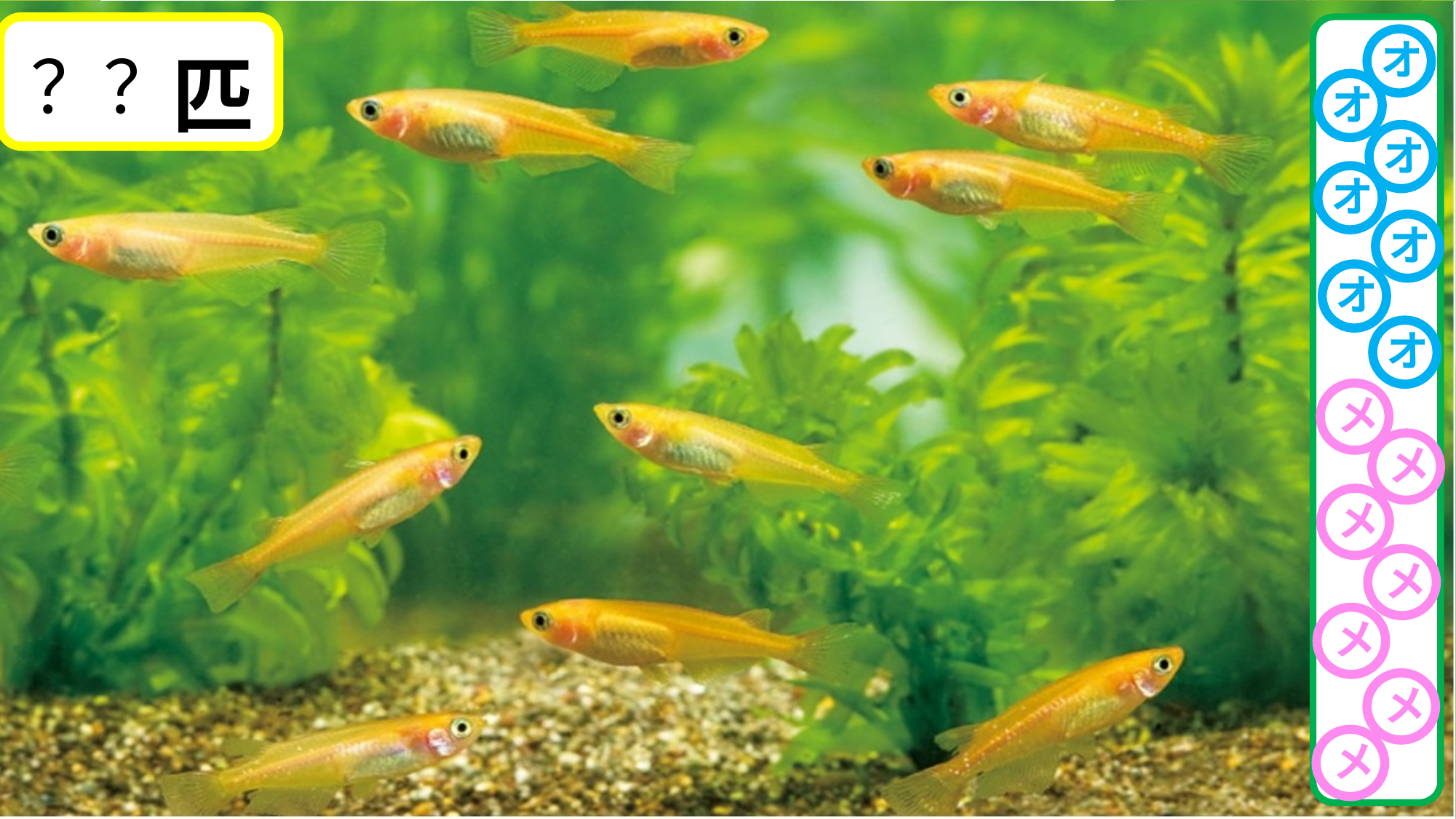

オ

？？
オ

オ

オ

オ

オ

オ

メ

メ

メ

メ

メ

メ

メ